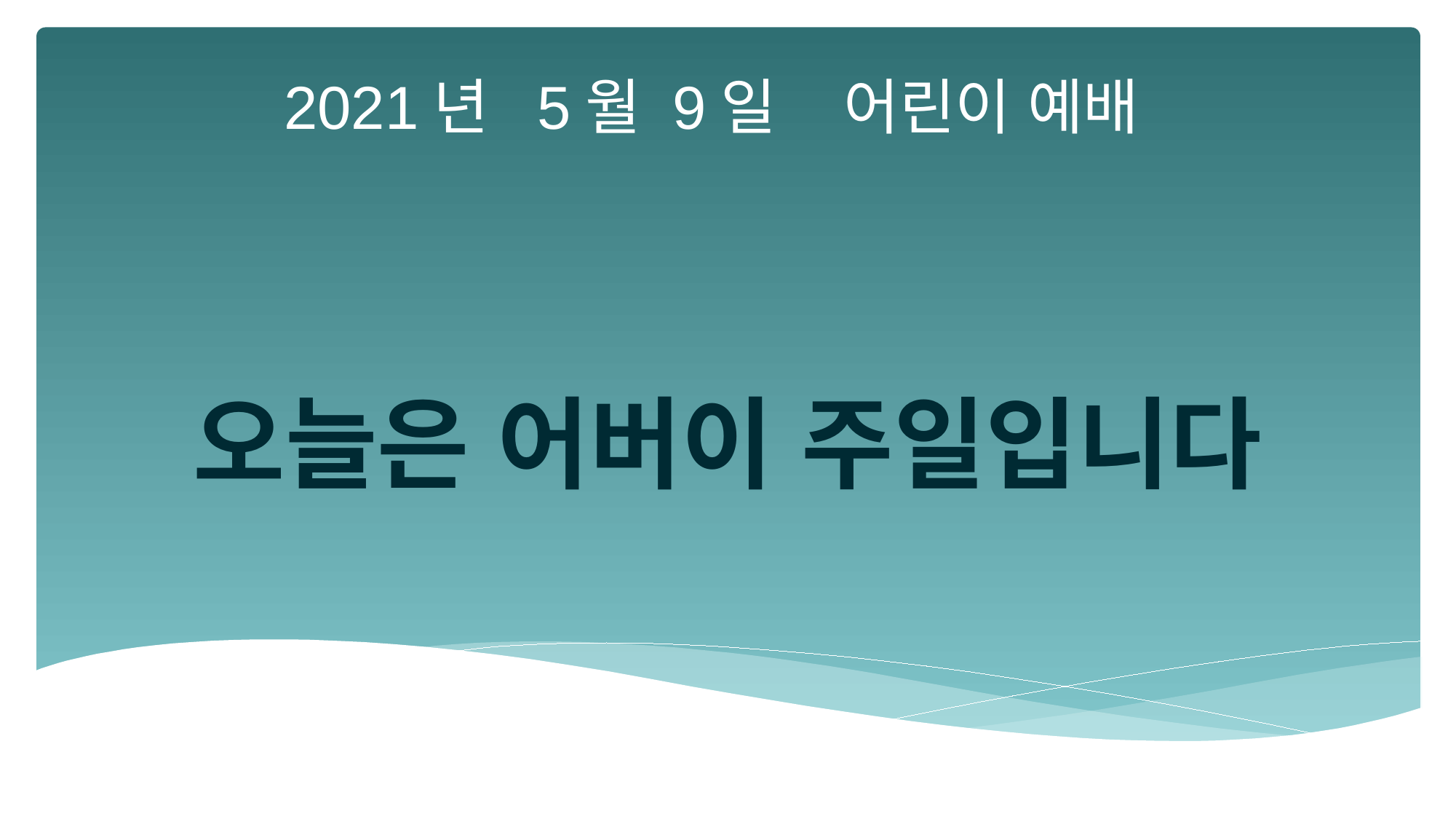

2021년  5월 9일    어린이 예배
오늘은 어버이 주일입니다